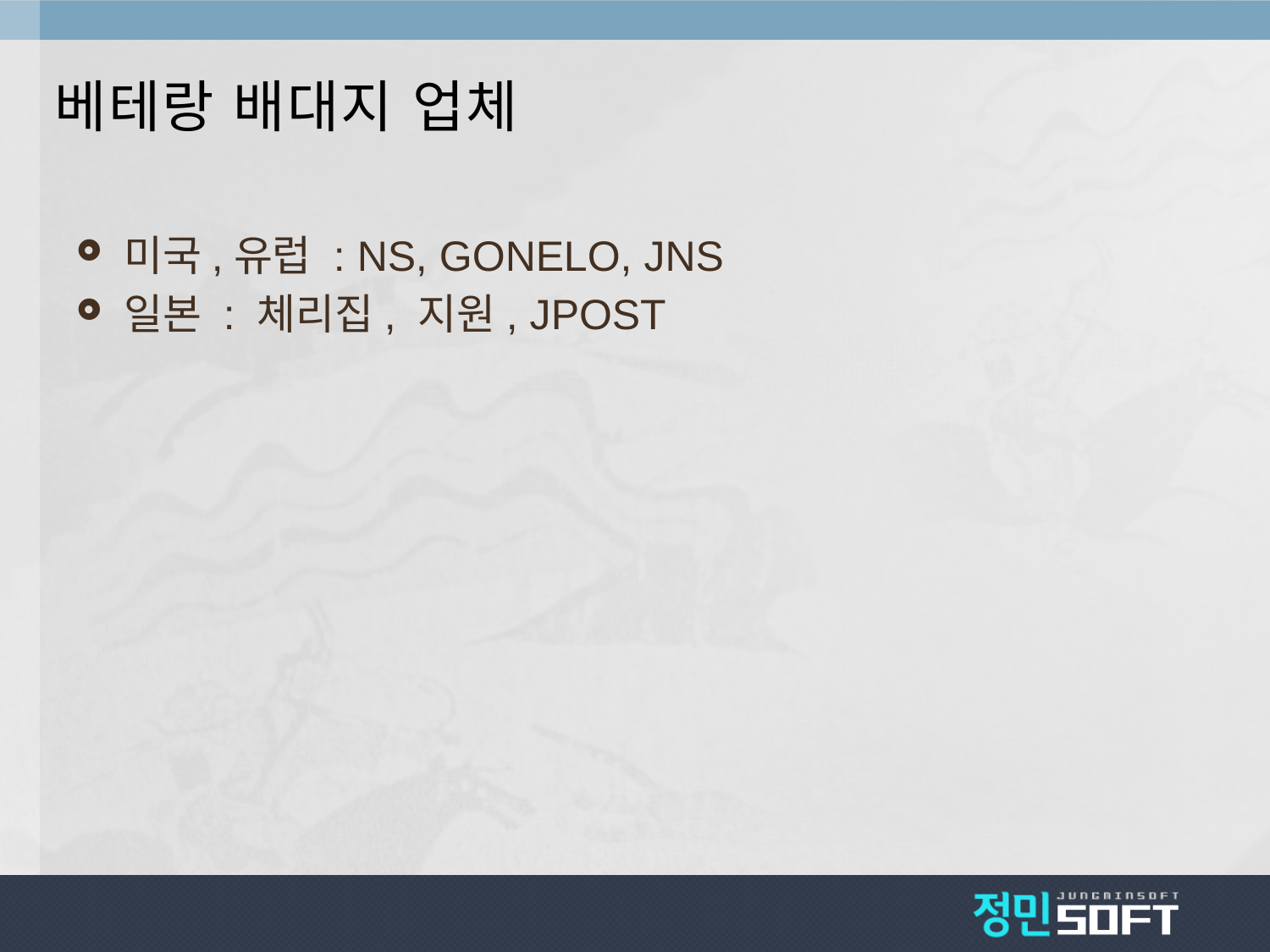

# 베테랑 배대지 업체
미국,유럽 : NS, GONELO, JNS
일본 : 체리집, 지원, JPOST